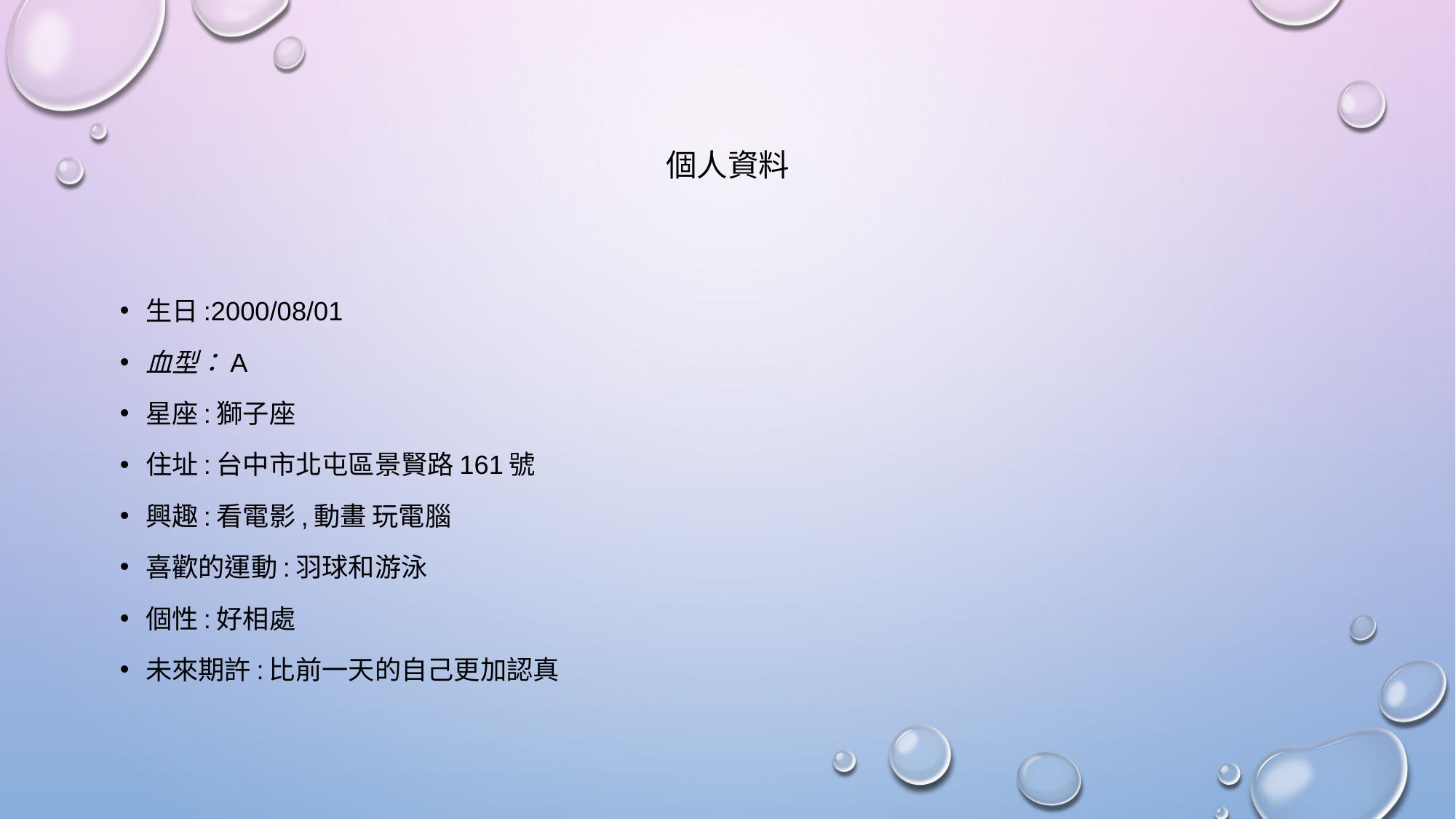

# 個人資料
生日:2000/08/01
血型：A
星座:獅子座
住址:台中市北屯區景賢路161號
興趣:看電影,動畫 玩電腦
喜歡的運動:羽球和游泳
個性:好相處
未來期許:比前一天的自己更加認真